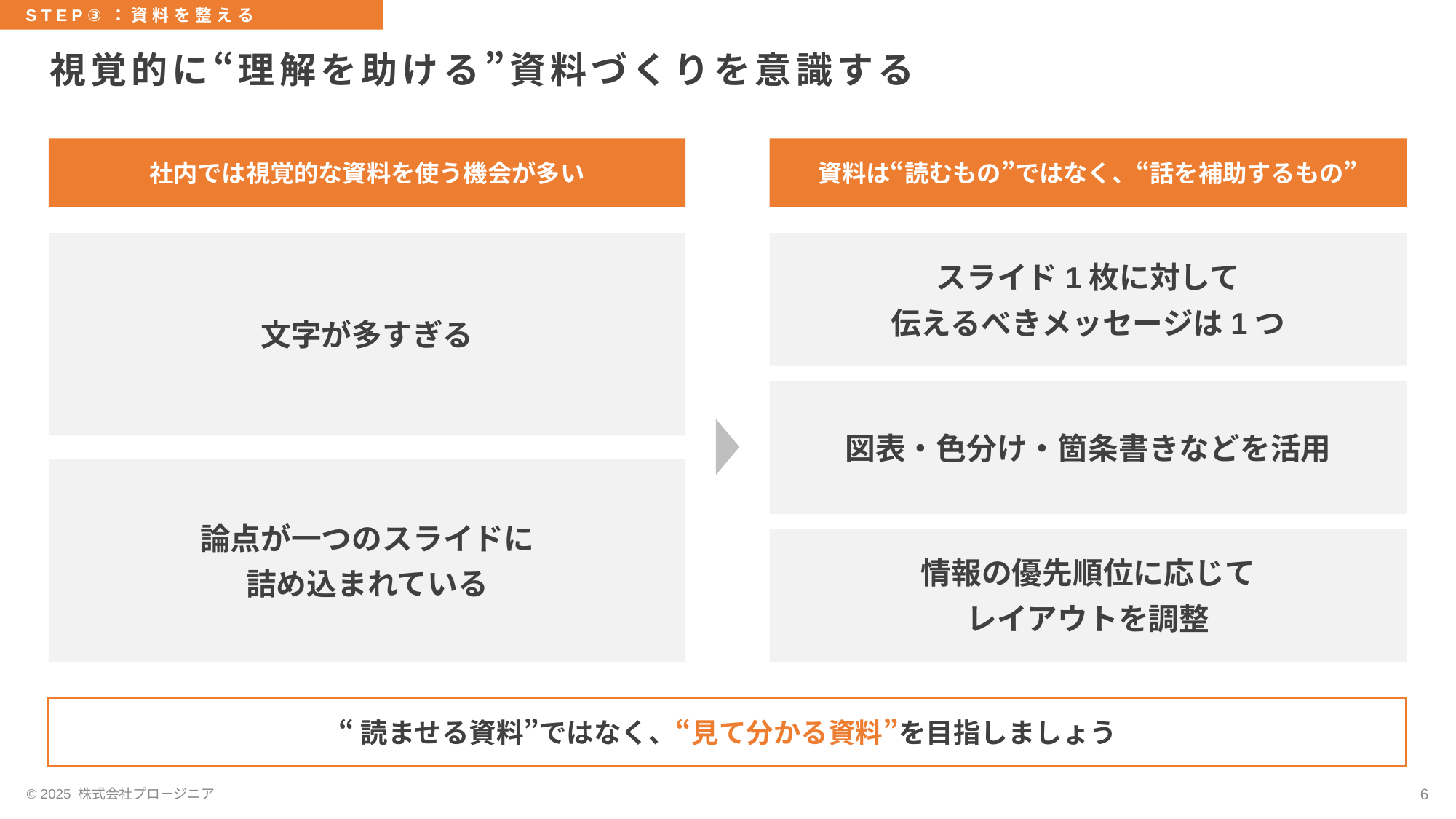

STEP③：資料を整える
# 視覚的に“理解を助ける”資料づくりを意識する
社内では視覚的な資料を使う機会が多い
資料は“読むもの”ではなく、“話を補助するもの”
文字が多すぎる
スライド1枚に対して
伝えるべきメッセージは1つ
図表・色分け・箇条書きなどを活用

論点が一つのスライドに
詰め込まれている
情報の優先順位に応じて
レイアウトを調整
“読ませる資料”ではなく、“見て分かる資料”を目指しましょう
6
© 2025 株式会社プロージニア